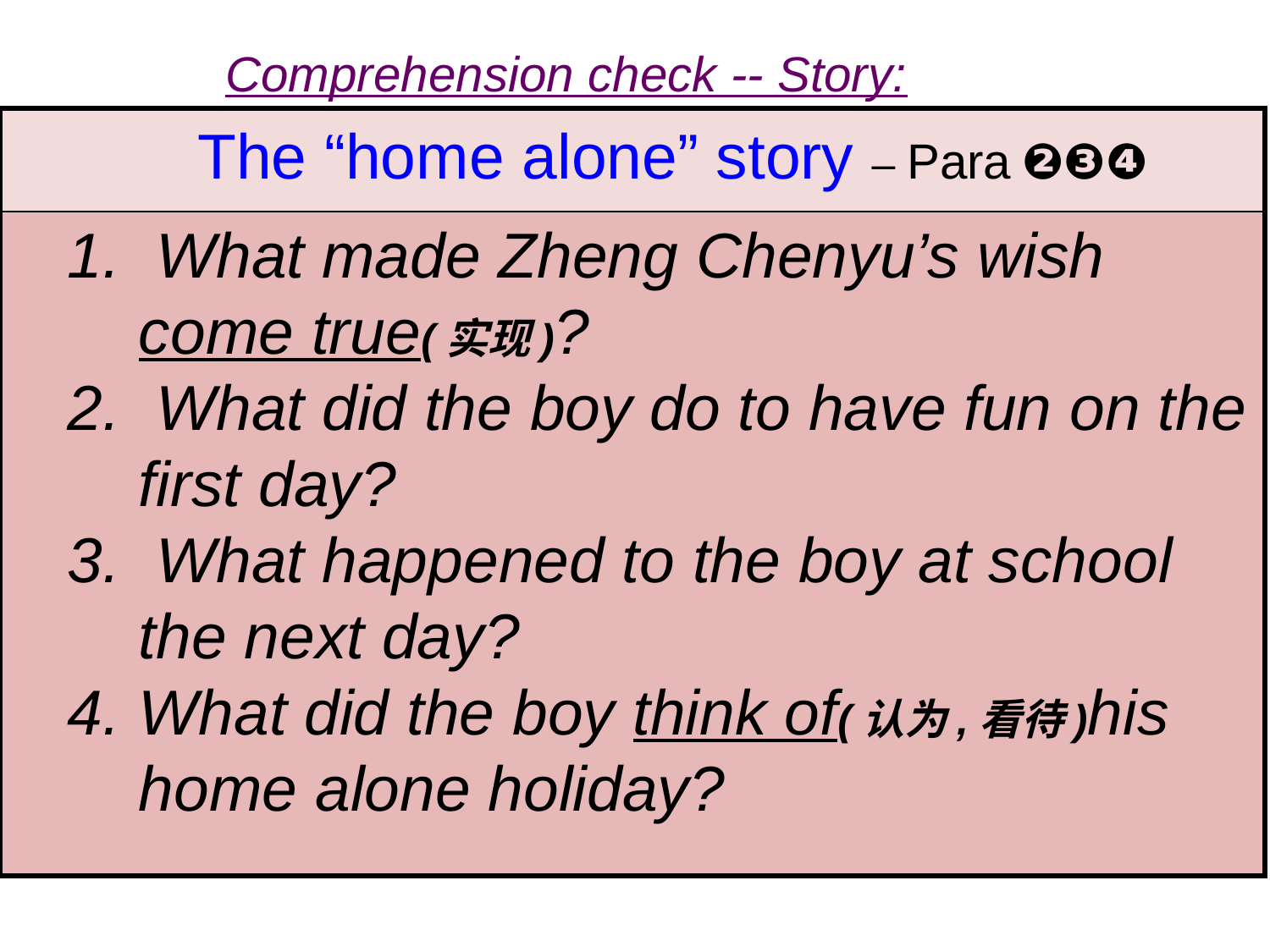

Comprehension check -- Story:
|  |
| --- |
|  |
The “home alone” story – Para ❷❸❹
 What made Zheng Chenyu’s wish come true(实现)?
 What did the boy do to have fun on the first day?
 What happened to the boy at school the next day?
What did the boy think of(认为,看待)his home alone holiday?